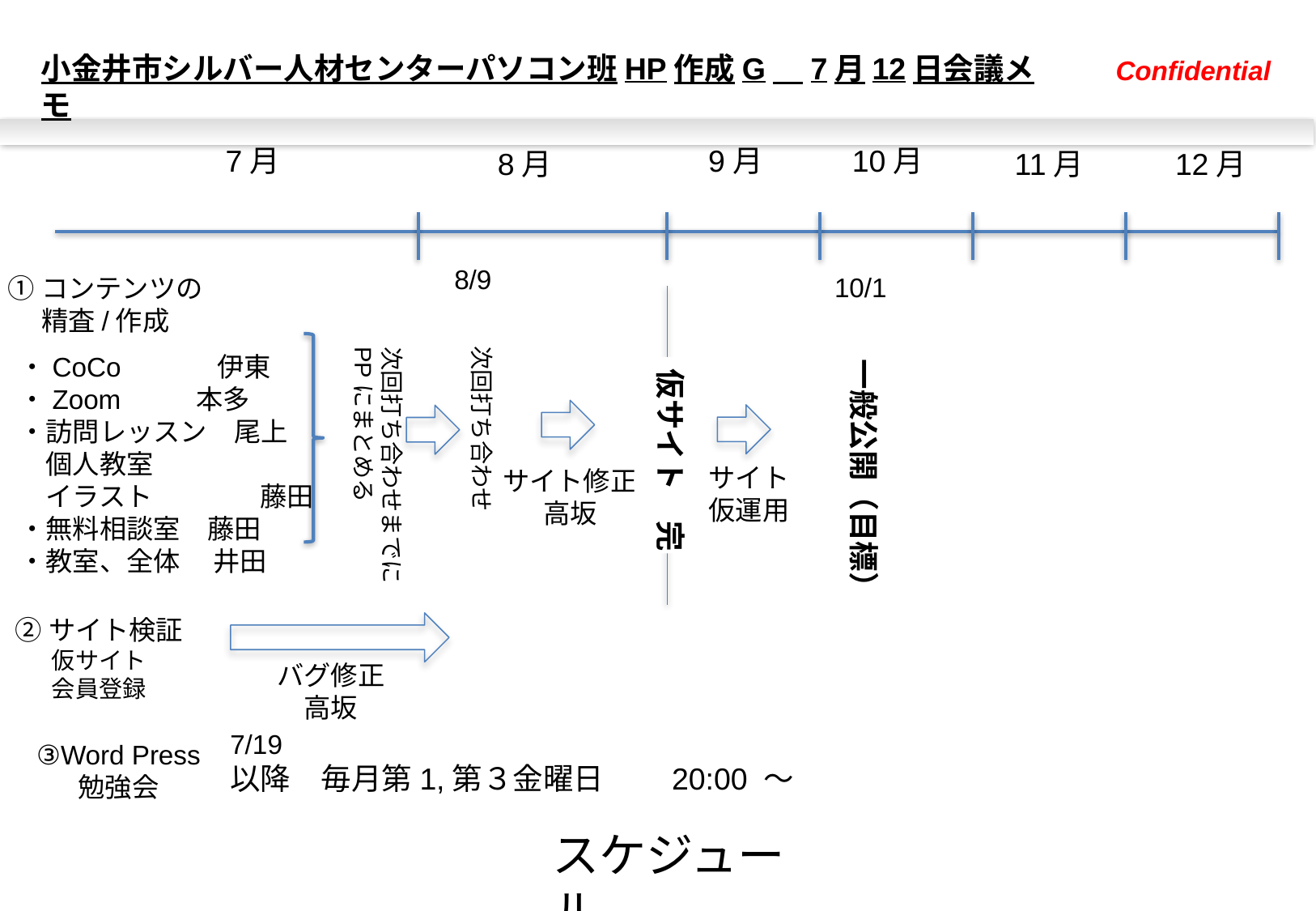

Confidential
小金井市シルバー人材センターパソコン班HP作成G　7月12日会議メモ
10月
7月
9月
8月
11月
12月
8/9
10/1
①コンテンツの
精査/作成

次回打ち合わせ
次回打ち合わせまでに
PPにまとめる
・CoCo    　 　伊東
・Zoom    　  本多
・訪問レッスン　尾上
　個人教室
　イラスト　　　　藤田
・無料相談室　藤田
・教室、全体　 井田
一般公開（目標）
仮サイト　完

サイト
仮運用
サイト修正
高坂
②サイト検証
仮サイト
会員登録

バグ修正
高坂
7/19
以降　毎月第1,第３金曜日　　20:00 ～
③Word Press
勉強会
スケジュール